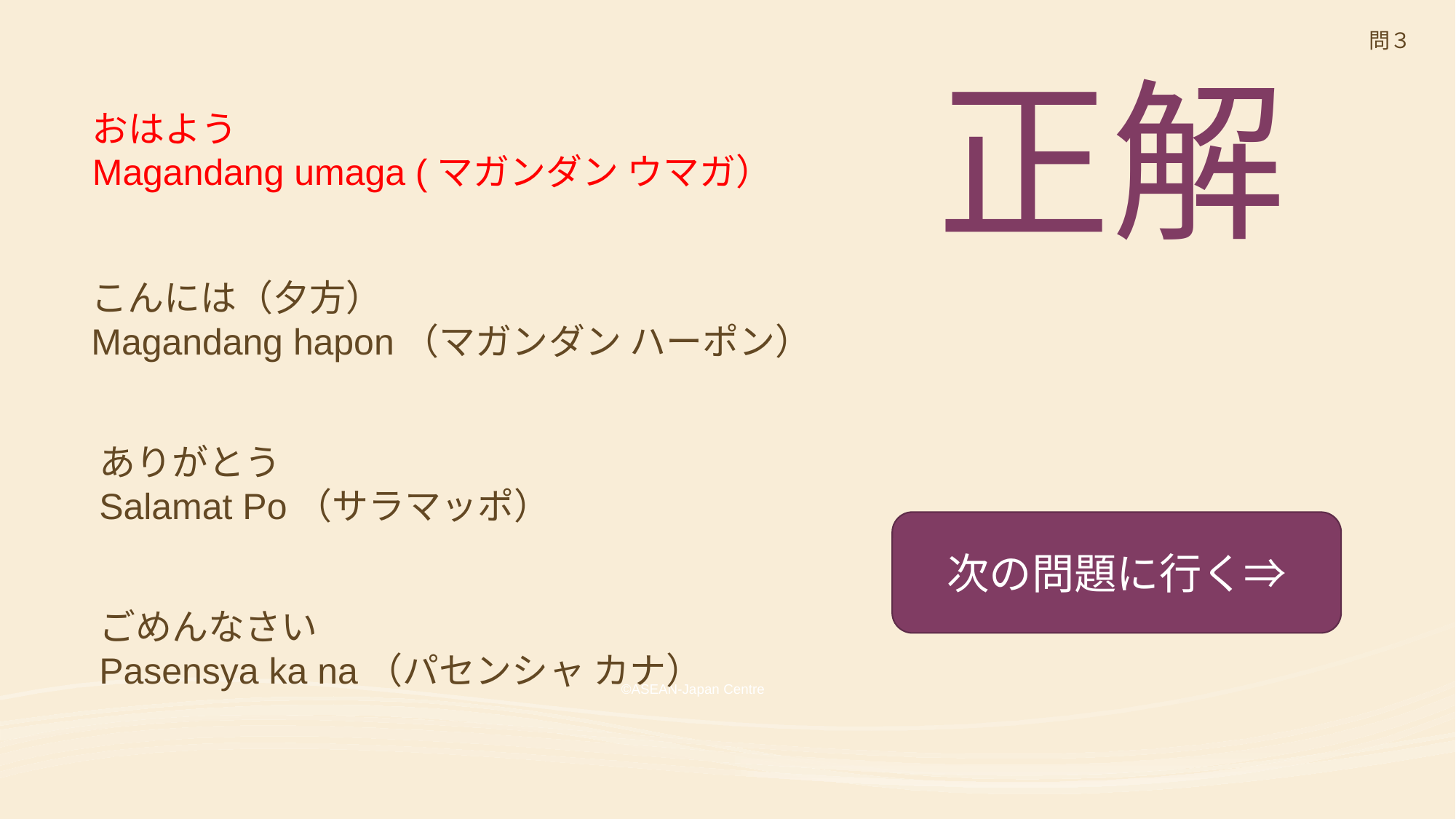

問３
# 正解
おはよう
Magandang umaga (マガンダン ウマガ）
こんには（夕方）
Magandang hapon（マガンダン ハーポン）
ありがとう
Salamat Po（サラマッポ）

次の問題に行く⇒
ごめんなさい
Pasensya ka na（パセンシャ カナ）
©ASEAN-Japan Centre